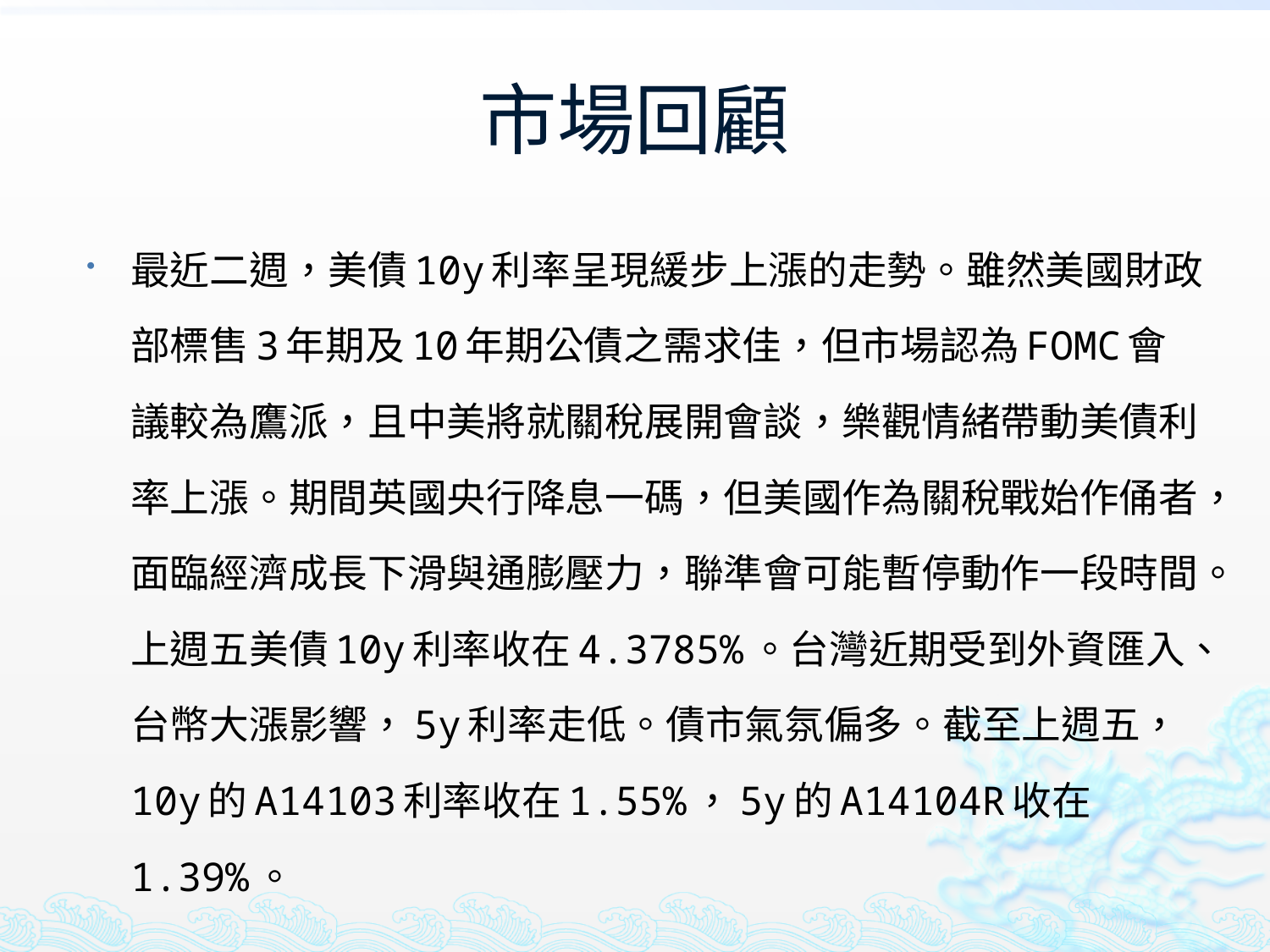

# 市場回顧
最近二週，美債10y利率呈現緩步上漲的走勢。雖然美國財政部標售3年期及10年期公債之需求佳，但市場認為FOMC會議較為鷹派，且中美將就關稅展開會談，樂觀情緒帶動美債利率上漲。期間英國央行降息一碼，但美國作為關稅戰始作俑者，面臨經濟成長下滑與通膨壓力，聯準會可能暫停動作一段時間。上週五美債10y利率收在4.3785%。台灣近期受到外資匯入、台幣大漲影響，5y利率走低。債市氣氛偏多。截至上週五，10y的A14103利率收在1.55%，5y的A14104R收在1.39%。